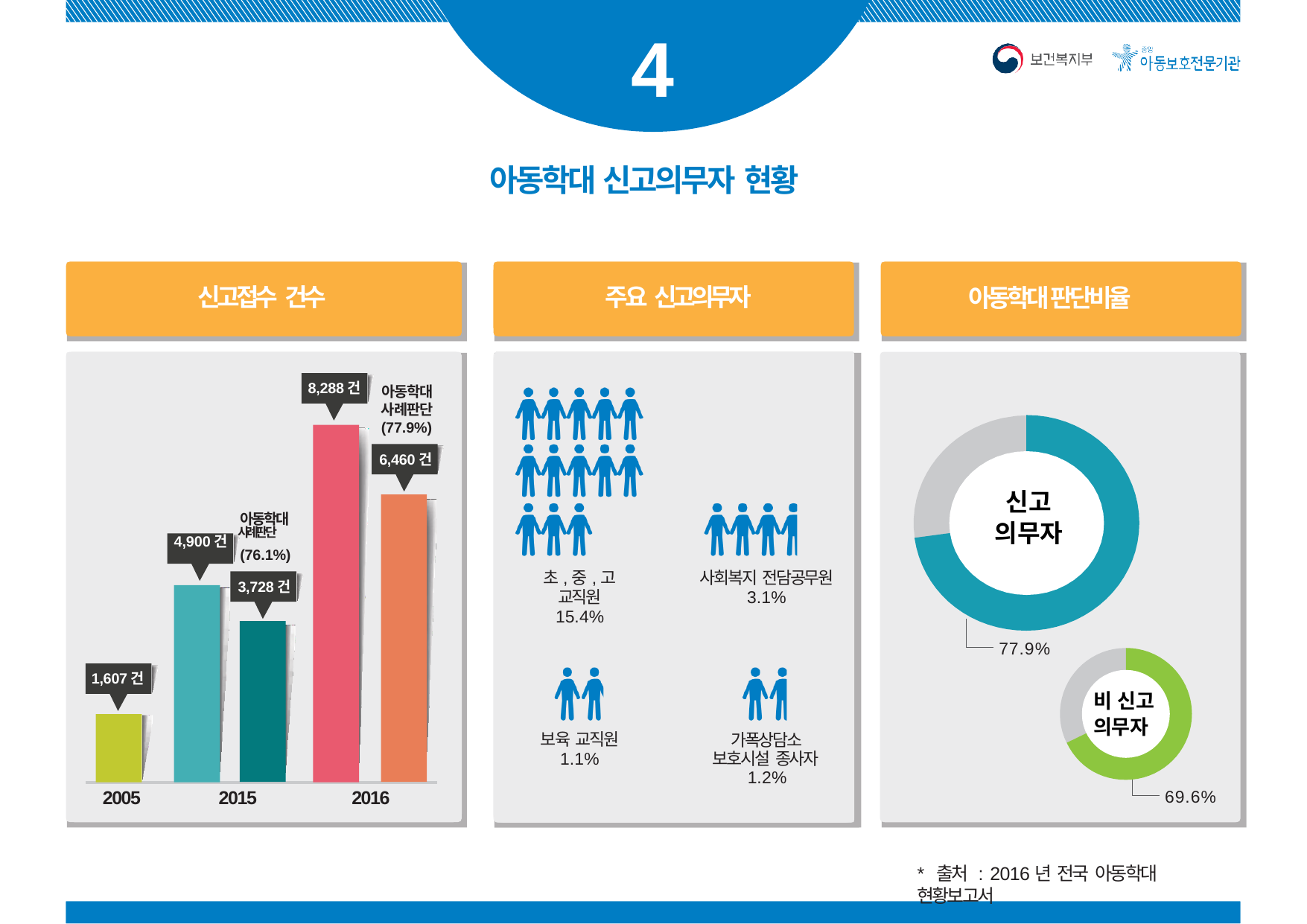

4

# 아동학대 신고의무자 현황

아동학대 판단비율
신고접수 건수
주요 신고의무자

8,288건
아동학대  사례판단  (77.9%)
6,460건

신고
의무자

아동학대
4,900건  사례판단
(76.1%)
3,728건

초,중,고 교직원
15.4%
사회복지 전담공무원
3.1%

77.9%

1,607건

비 신고
의무자

보육 교직원
1.1%
가폭상담소  보호시설 종사자  1.2%

2005
2015
2016
69.6%
* 출처 : 2016년 전국 아동학대 현황보고서